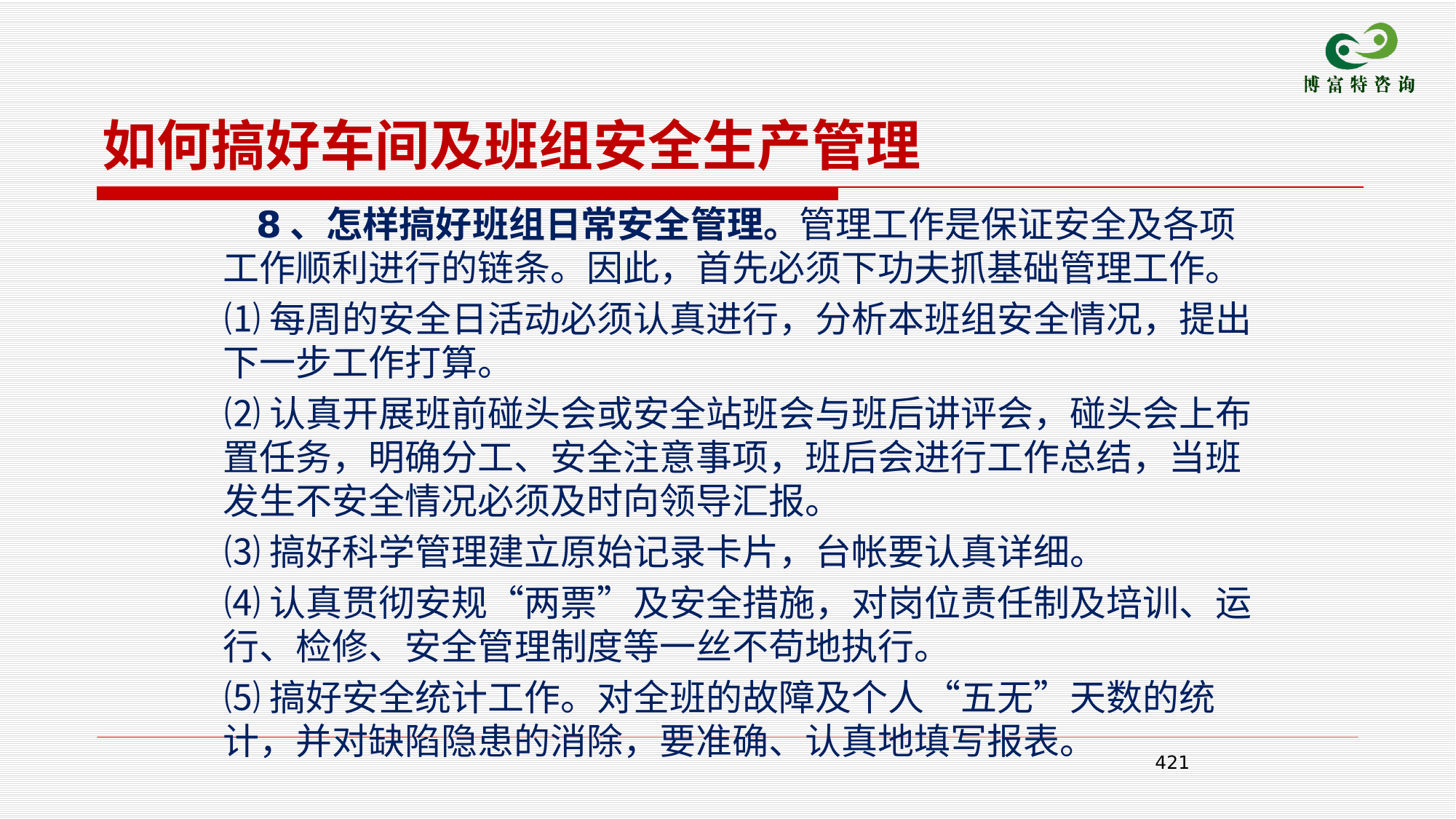

如何搞好车间及班组安全生产管理
       8、怎样搞好班组日常安全管理。管理工作是保证安全及各项工作顺利进行的链条。因此，首先必须下功夫抓基础管理工作。
       ⑴每周的安全日活动必须认真进行，分析本班组安全情况，提出下一步工作打算。
       ⑵认真开展班前碰头会或安全站班会与班后讲评会，碰头会上布置任务，明确分工、安全注意事项，班后会进行工作总结，当班发生不安全情况必须及时向领导汇报。
       ⑶搞好科学管理建立原始记录卡片，台帐要认真详细。
       ⑷认真贯彻安规“两票”及安全措施，对岗位责任制及培训、运行、检修、安全管理制度等一丝不苟地执行。
       ⑸搞好安全统计工作。对全班的故障及个人“五无”天数的统计，并对缺陷隐患的消除，要准确、认真地填写报表。

421